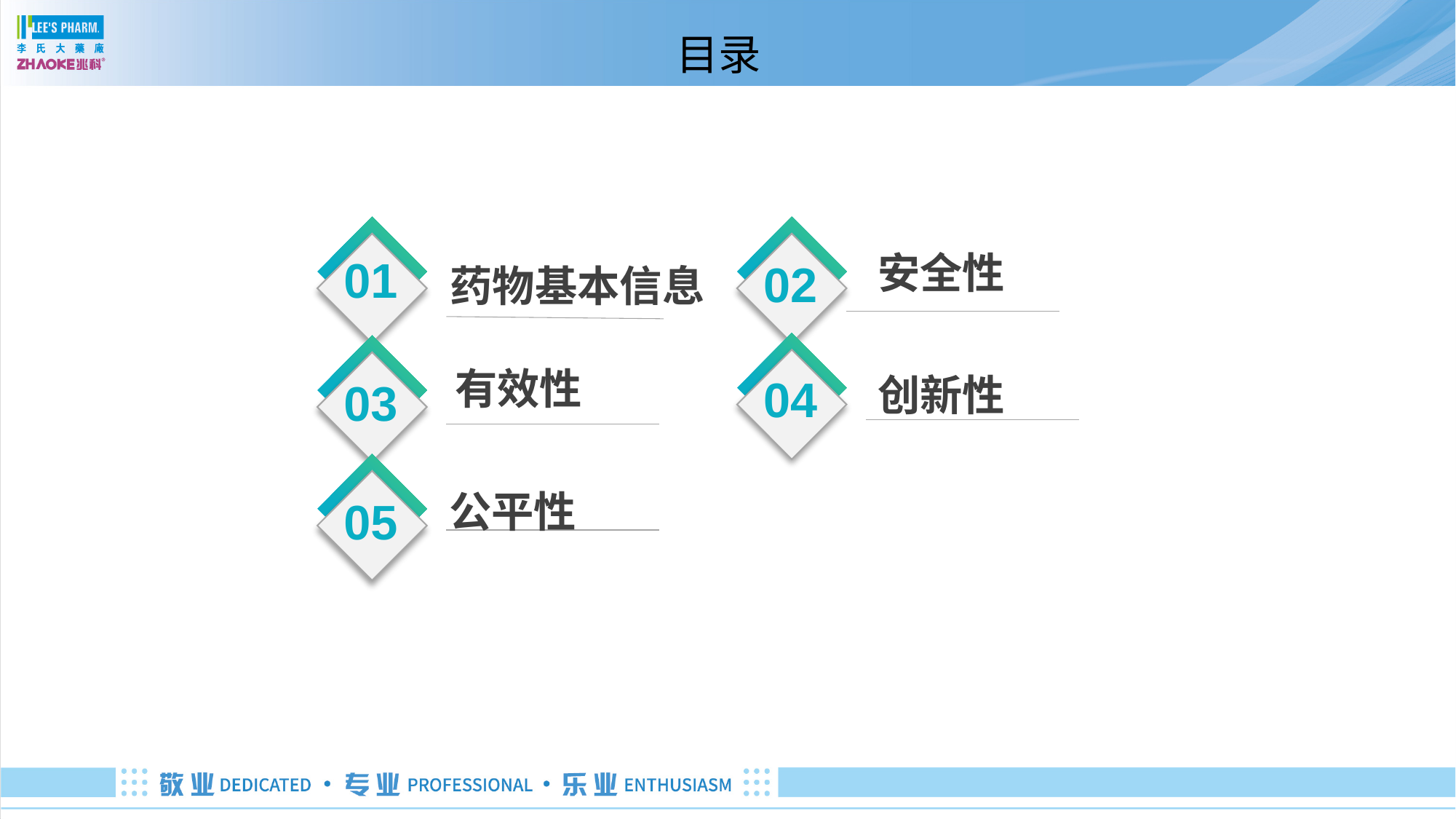

# 目录

01

02
安全性
药物基本信息

04

03
有效性
创新性

05
公平性